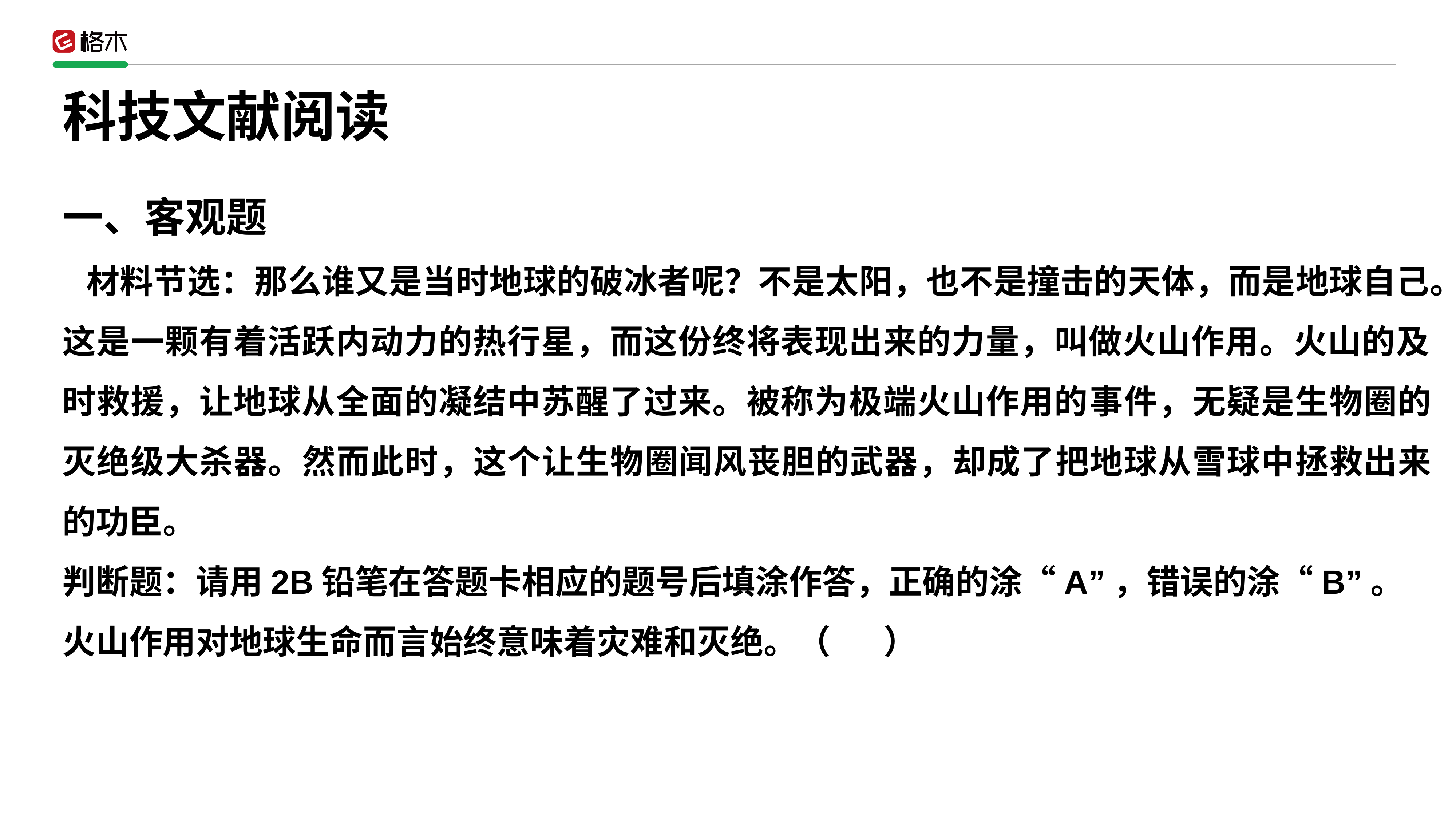

科技文献阅读
一、客观题
  材料节选：那么谁又是当时地球的破冰者呢？不是太阳，也不是撞击的天体，而是地球自己。这是一颗有着活跃内动力的热行星，而这份终将表现出来的力量，叫做火山作用。火山的及时救援，让地球从全面的凝结中苏醒了过来。被称为极端火山作用的事件，无疑是生物圈的灭绝级大杀器。然而此时，这个让生物圈闻风丧胆的武器，却成了把地球从雪球中拯救出来的功臣。
判断题：请用2B铅笔在答题卡相应的题号后填涂作答，正确的涂“A”，错误的涂“B”。
火山作用对地球生命而言始终意味着灾难和灭绝。（       ）